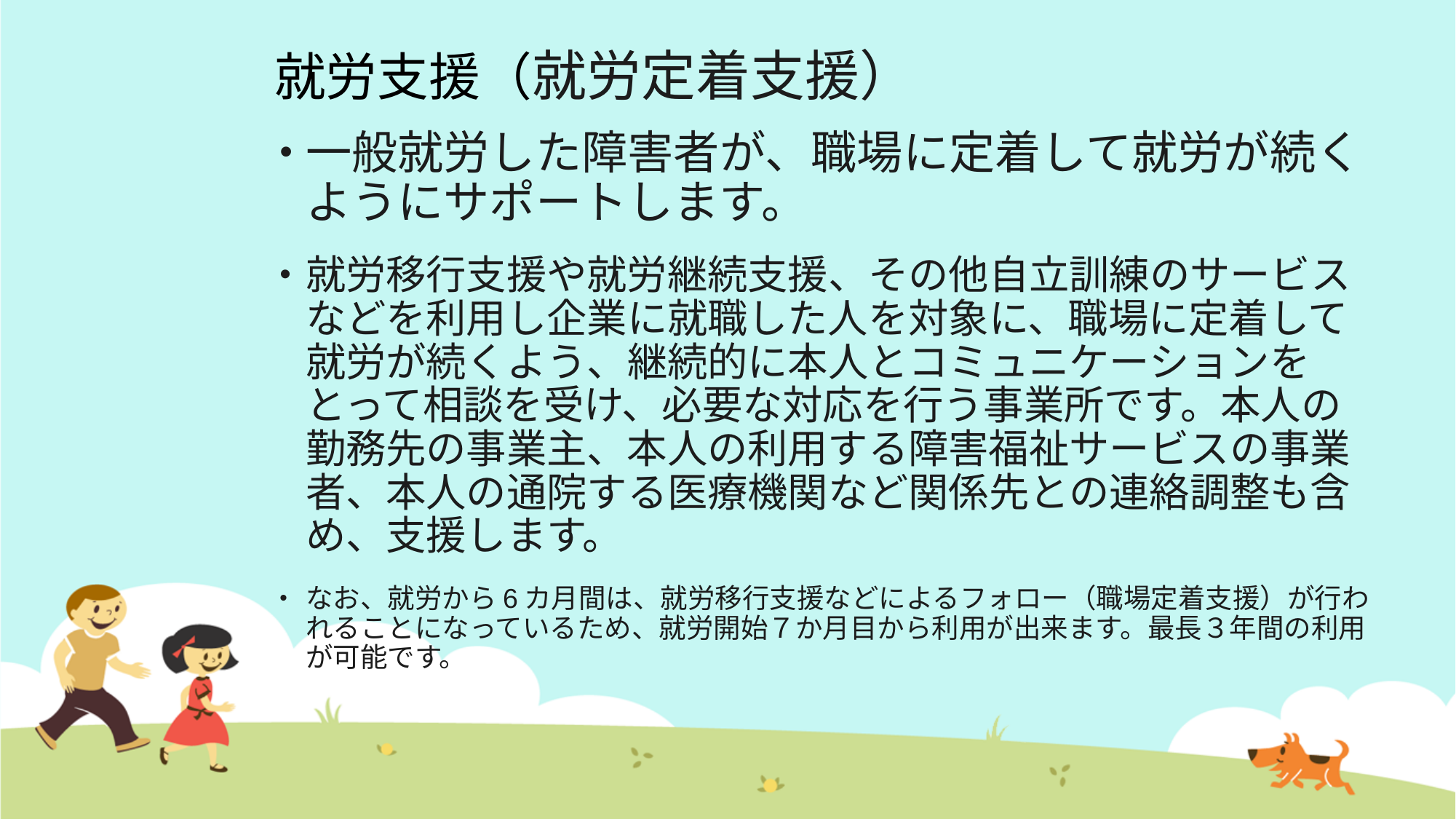

# 就労支援（就労定着支援）
一般就労した障害者が、職場に定着して就労が続くようにサポートします。
就労移行支援や就労継続支援、その他自立訓練のサービスなどを利用し企業に就職した人を対象に、職場に定着して就労が続くよう、継続的に本人とコミュニケーションをとって相談を受け、必要な対応を行う事業所です。本人の勤務先の事業主、本人の利用する障害福祉サービスの事業者、本人の通院する医療機関など関係先との連絡調整も含め、支援します。
なお、就労から6カ月間は、就労移行支援などによるフォロー（職場定着支援）が行われることになっているため、就労開始７か月目から利用が出来ます。最長３年間の利用が可能です。